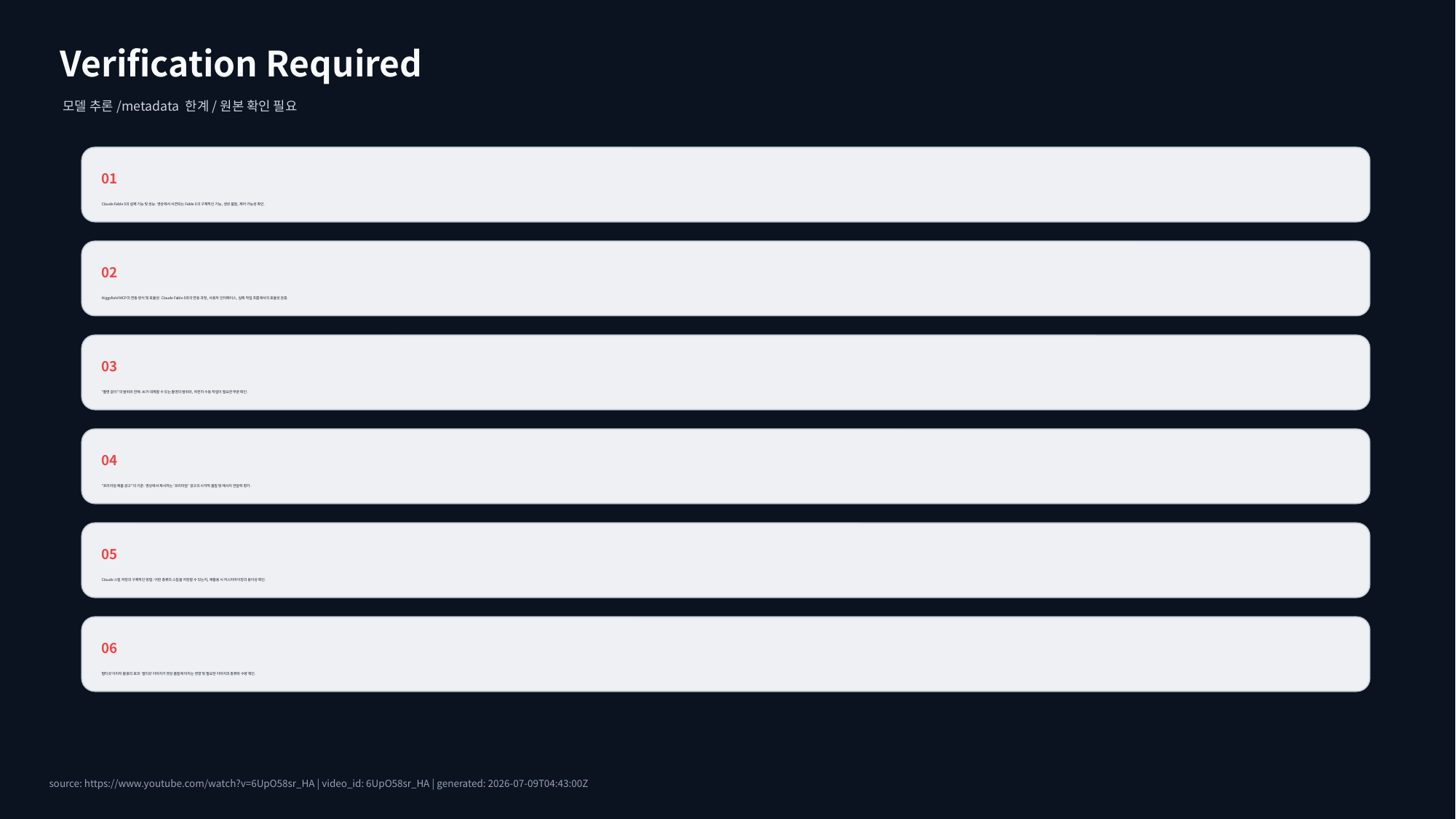

Verification Required
모델 추론/metadata 한계/원본 확인 필요

01
Claude Fable 5의 실제 기능 및 성능: 영상에서 시연되는 Fable 5의 구체적인 기능, 생성 품질, 제어 가능성 확인.

02
Higgsfield MCP의 연동 방식 및 효율성: Claude Fable 5와의 연동 과정, 사용자 인터페이스, 실제 작업 흐름에서의 효율성 검증.

03
"촬영 없이"의 범위와 한계: AI가 대체할 수 있는 촬영의 범위와, 여전히 수동 작업이 필요한 부분 확인.

04
"프리미엄 제품 광고"의 기준: 영상에서 제시하는 '프리미엄' 광고의 시각적 품질 및 메시지 전달력 평가.

05
Claude 스킬 저장의 구체적인 방법: 어떤 종류의 스킬을 저장할 수 있는지, 재활용 시 커스터마이징의 용이성 확인.

06
멀티샷 이미지 활용의 효과: 멀티샷 이미지가 영상 품질에 미치는 영향 및 필요한 이미지의 종류와 수량 확인.
source: https://www.youtube.com/watch?v=6UpO58sr_HA | video_id: 6UpO58sr_HA | generated: 2026-07-09T04:43:00Z